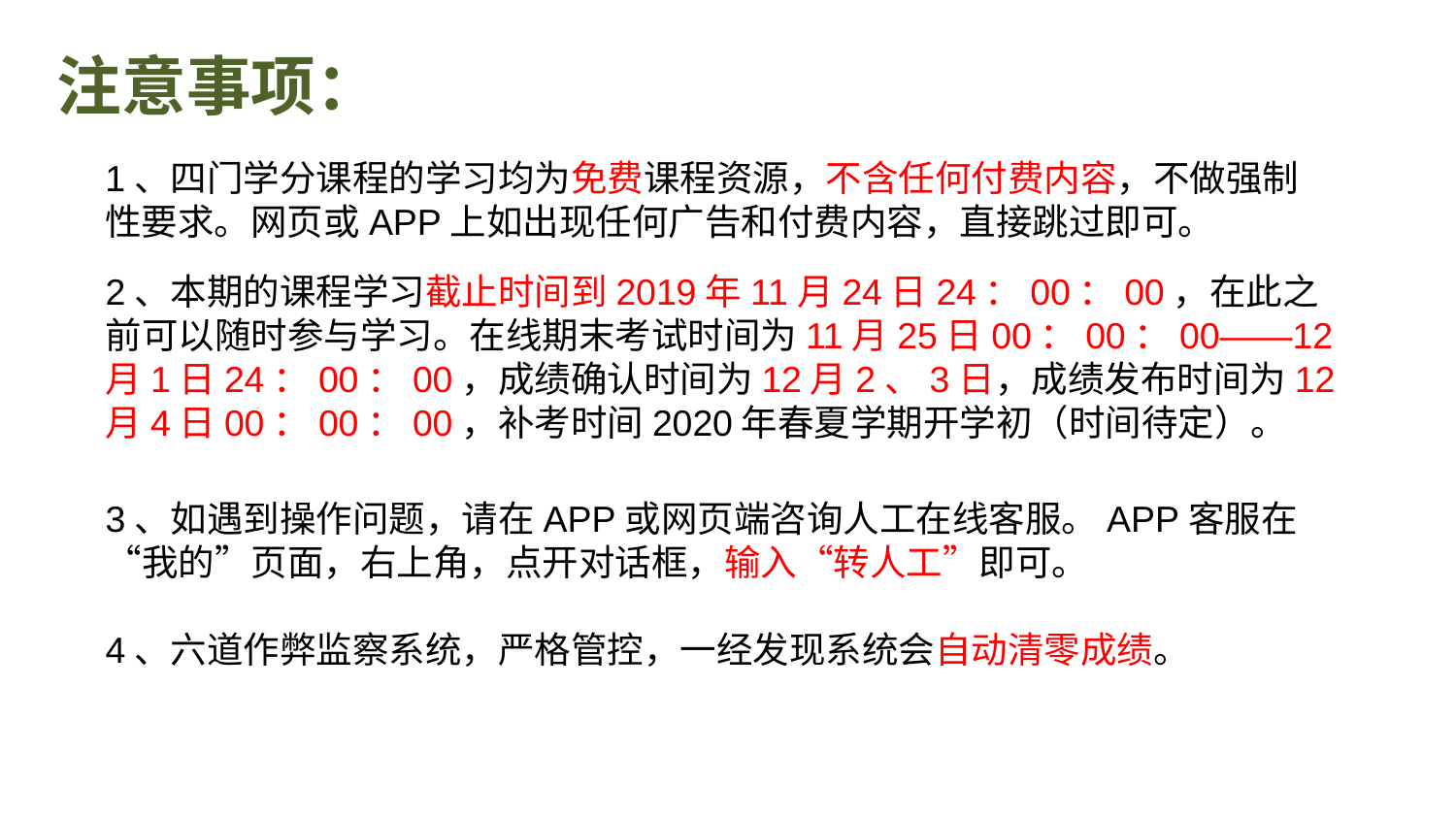

# 注意事项：
1、四门学分课程的学习均为免费课程资源，不含任何付费内容，不做强制性要求。网页或APP上如出现任何广告和付费内容，直接跳过即可。
2、本期的课程学习截止时间到2019年11月24日24：00：00，在此之前可以随时参与学习。在线期末考试时间为11月25日00：00：00——12月1日24：00：00，成绩确认时间为12月2、3日，成绩发布时间为12月4日00：00：00，补考时间2020年春夏学期开学初（时间待定）。
3、如遇到操作问题，请在APP或网页端咨询人工在线客服。APP客服在“我的”页面，右上角，点开对话框，输入“转人工”即可。

4、六道作弊监察系统，严格管控，一经发现系统会自动清零成绩。